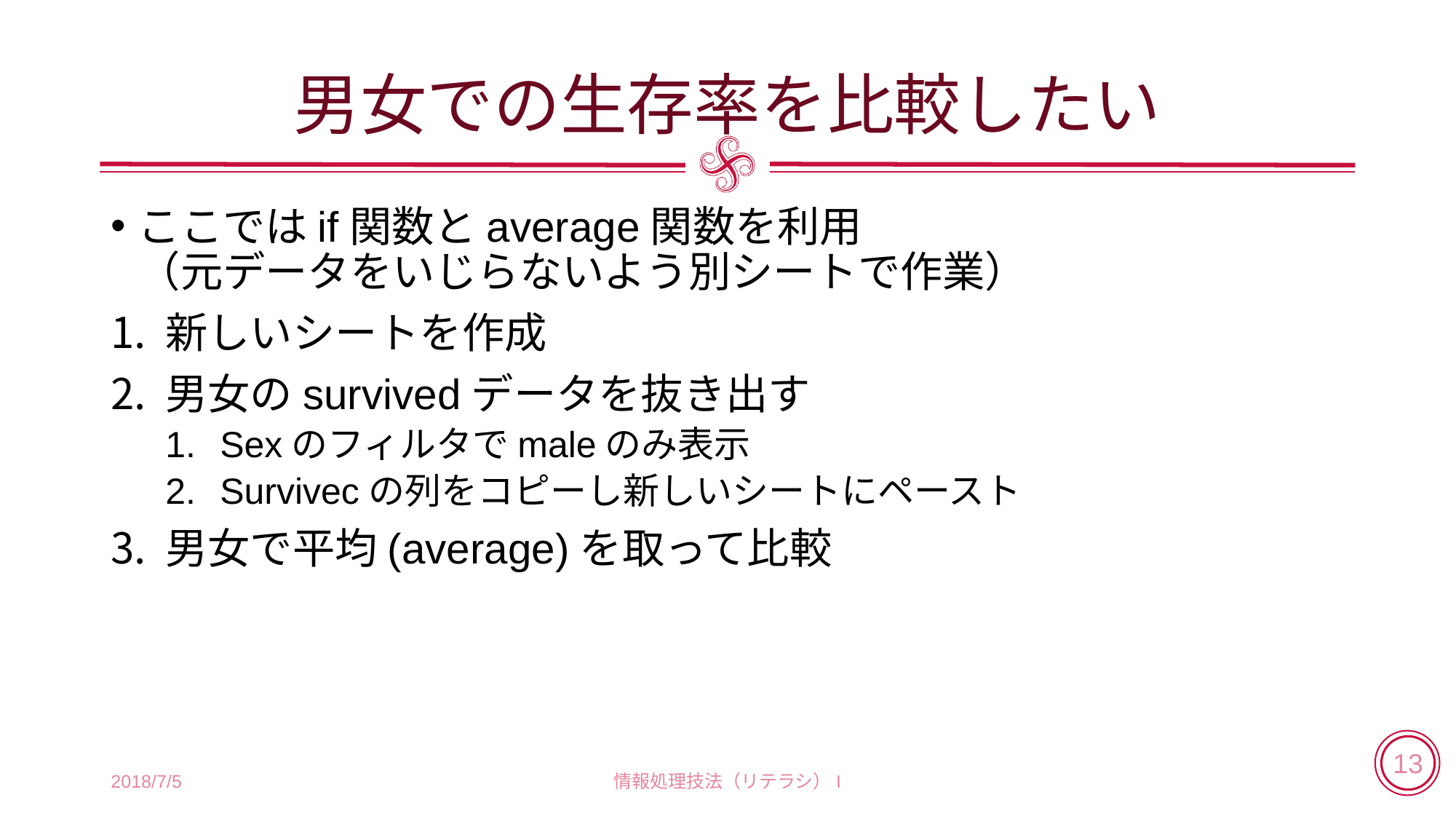

# 男女での生存率を比較したい
ここではif関数とaverage関数を利用
（元データをいじらないよう別シートで作業）
新しいシートを作成
男女のsurvivedデータを抜き出す
Sexのフィルタでmaleのみ表示
Survivecの列をコピーし新しいシートにペースト
男女で平均(average)を取って比較
2018/7/5
情報処理技法（リテラシ）I